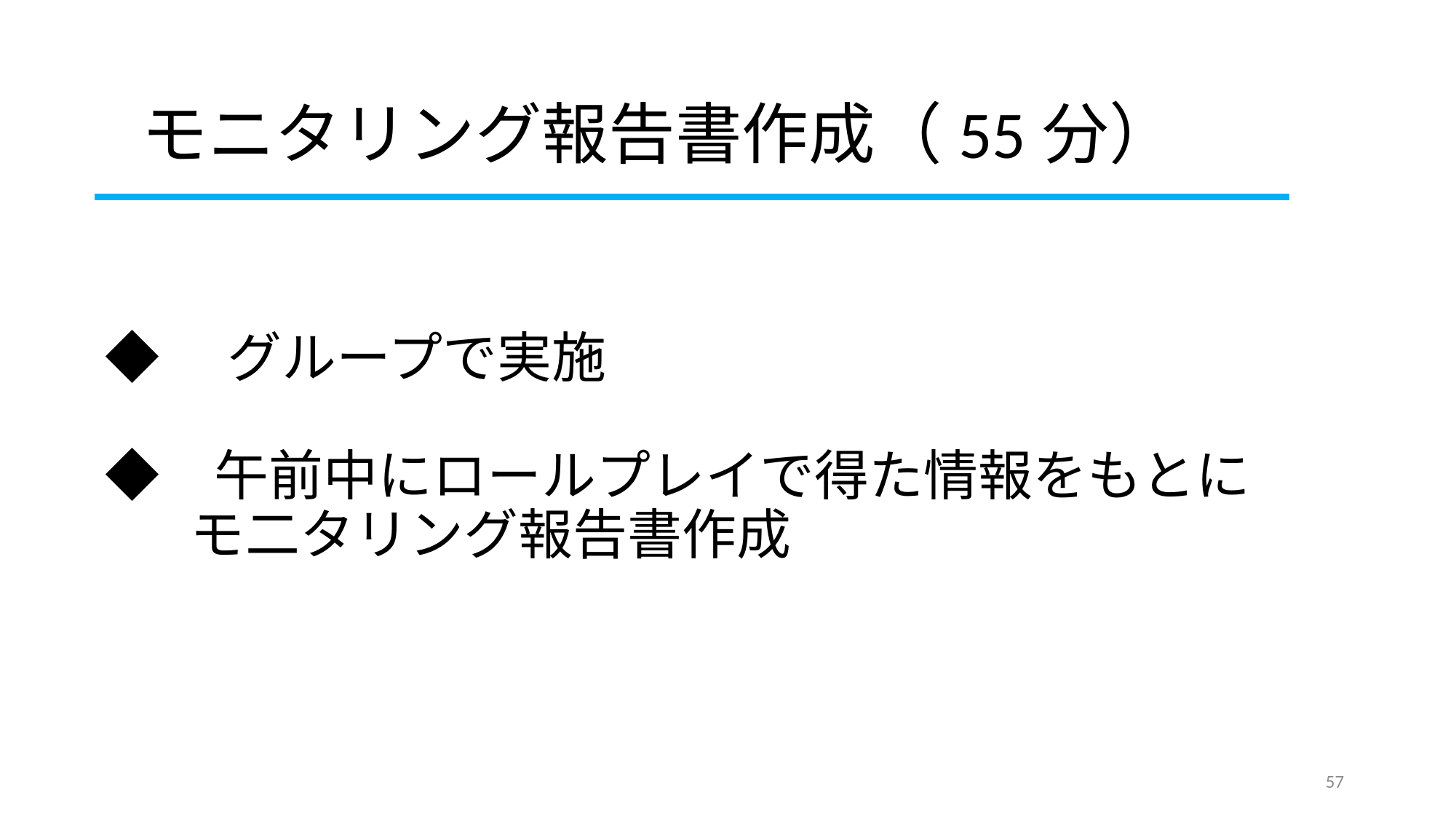

# モニタリング報告書作成（55分）

◆　グループで実施
◆　午前中にロールプレイで得た情報をもとに
       モ二タリング報告書作成
57